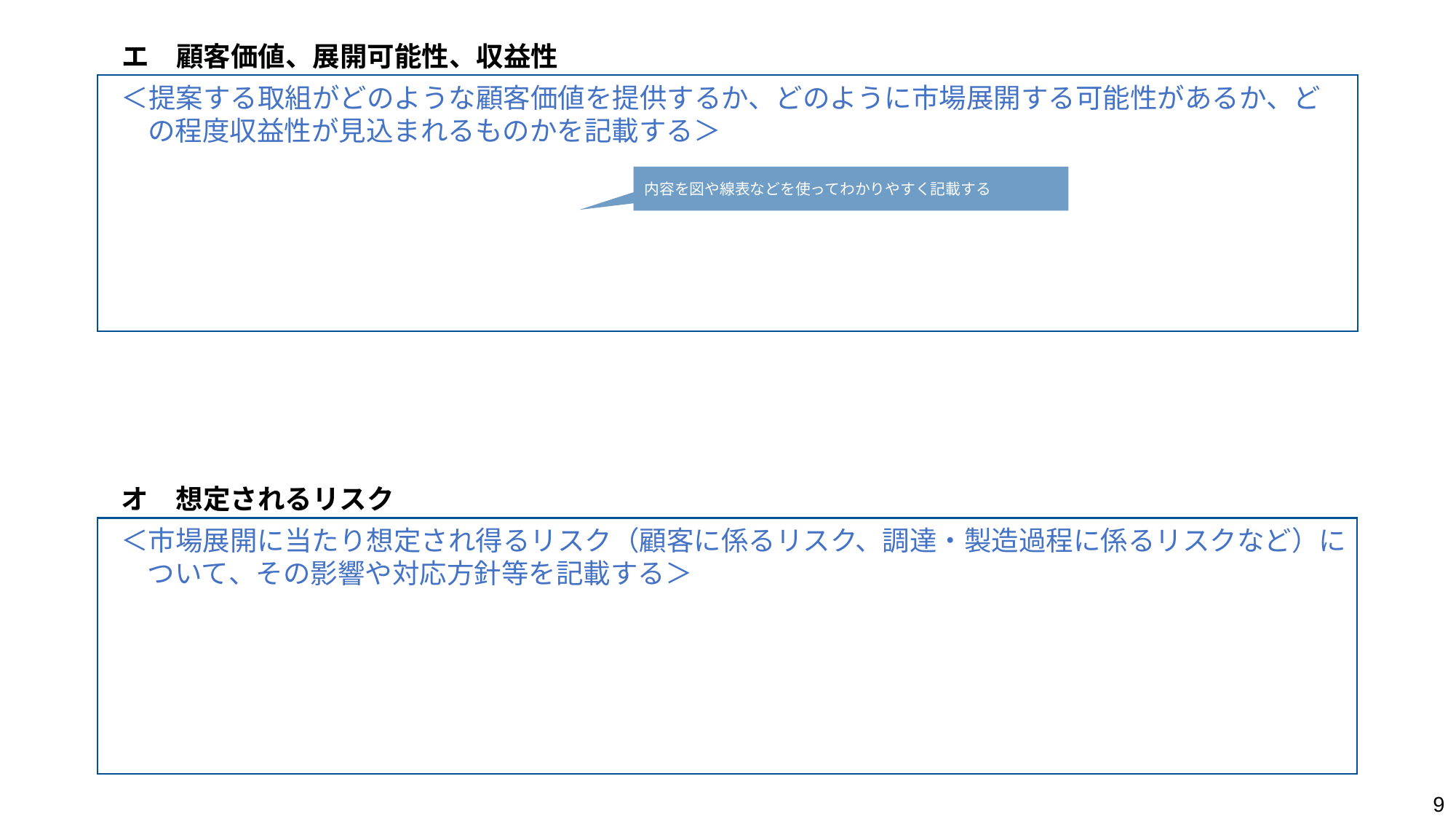

エ　顧客価値、展開可能性、収益性
＜提案する取組がどのような顧客価値を提供するか、どのように市場展開する可能性があるか、どの程度収益性が見込まれるものかを記載する＞

内容を図や線表などを使ってわかりやすく記載する
オ　想定されるリスク
＜市場展開に当たり想定され得るリスク（顧客に係るリスク、調達・製造過程に係るリスクなど）について、その影響や対応方針等を記載する＞